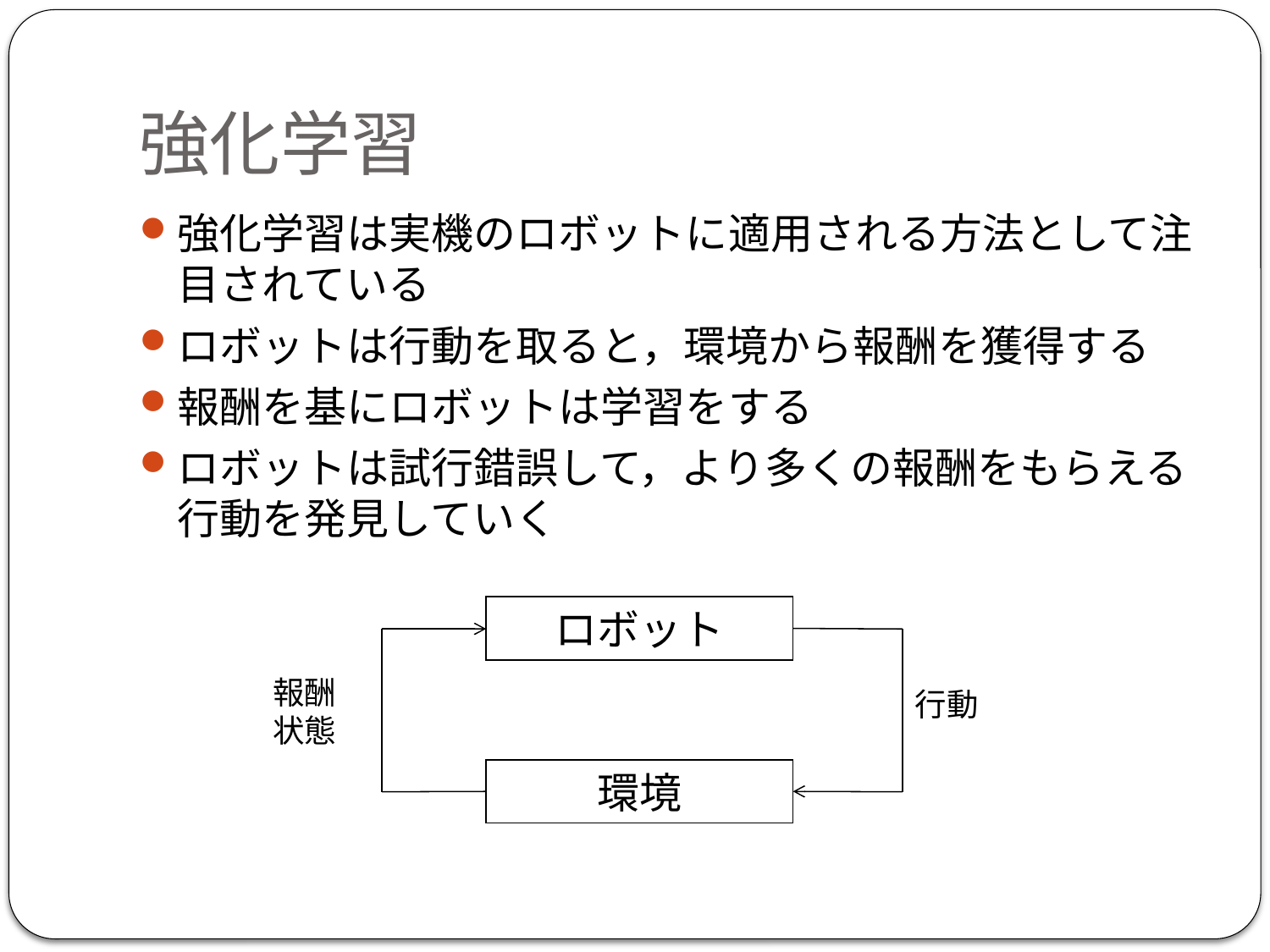

# 強化学習
強化学習は実機のロボットに適用される方法として注目されている
ロボットは行動を取ると，環境から報酬を獲得する
報酬を基にロボットは学習をする
ロボットは試行錯誤して，より多くの報酬をもらえる行動を発見していく
ロボット
報酬
状態
行動
環境